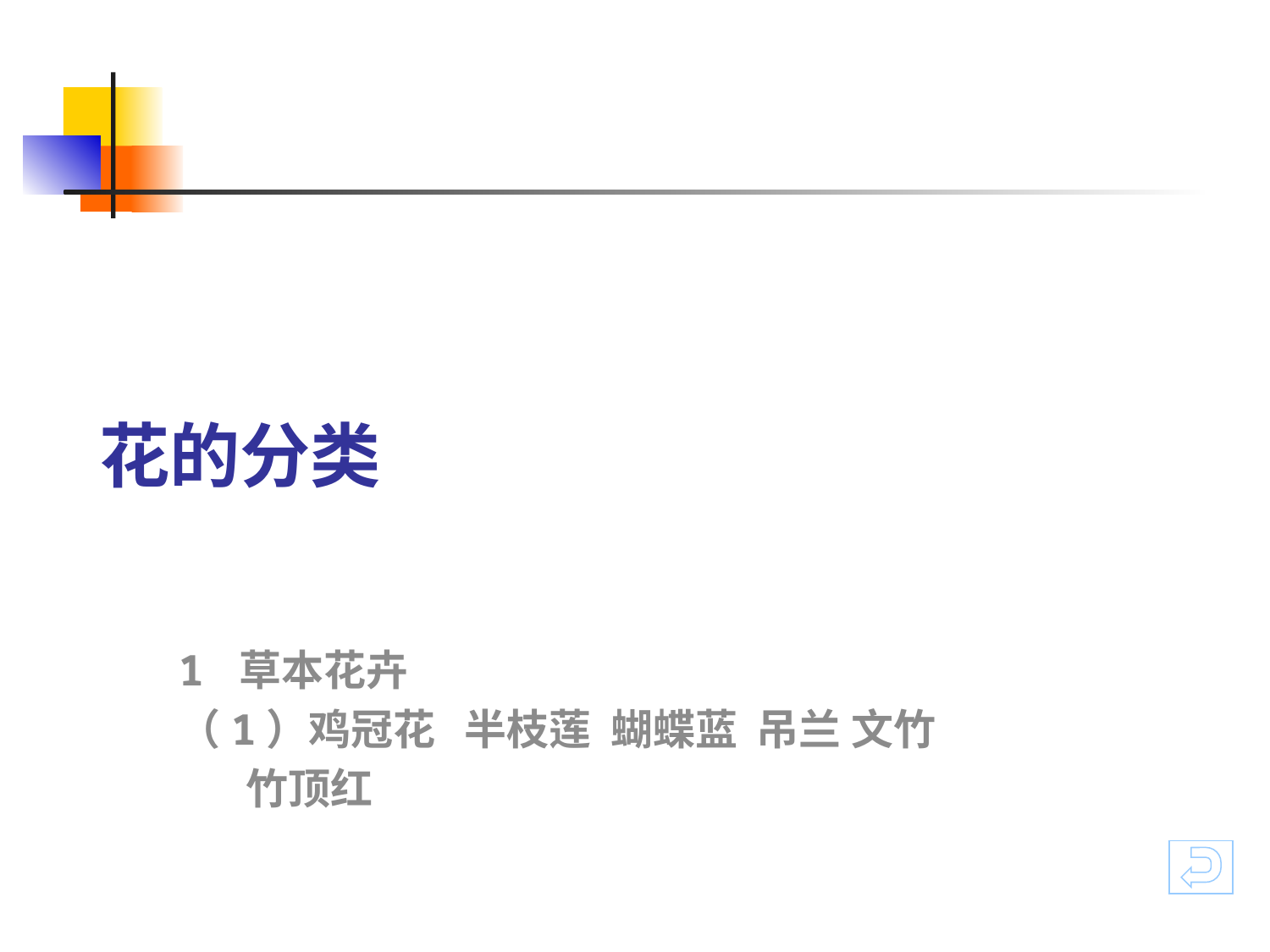

# 花的分类
1 草本花卉
（1）鸡冠花   半枝莲  蝴蝶蓝  吊兰 文竹
      竹顶红